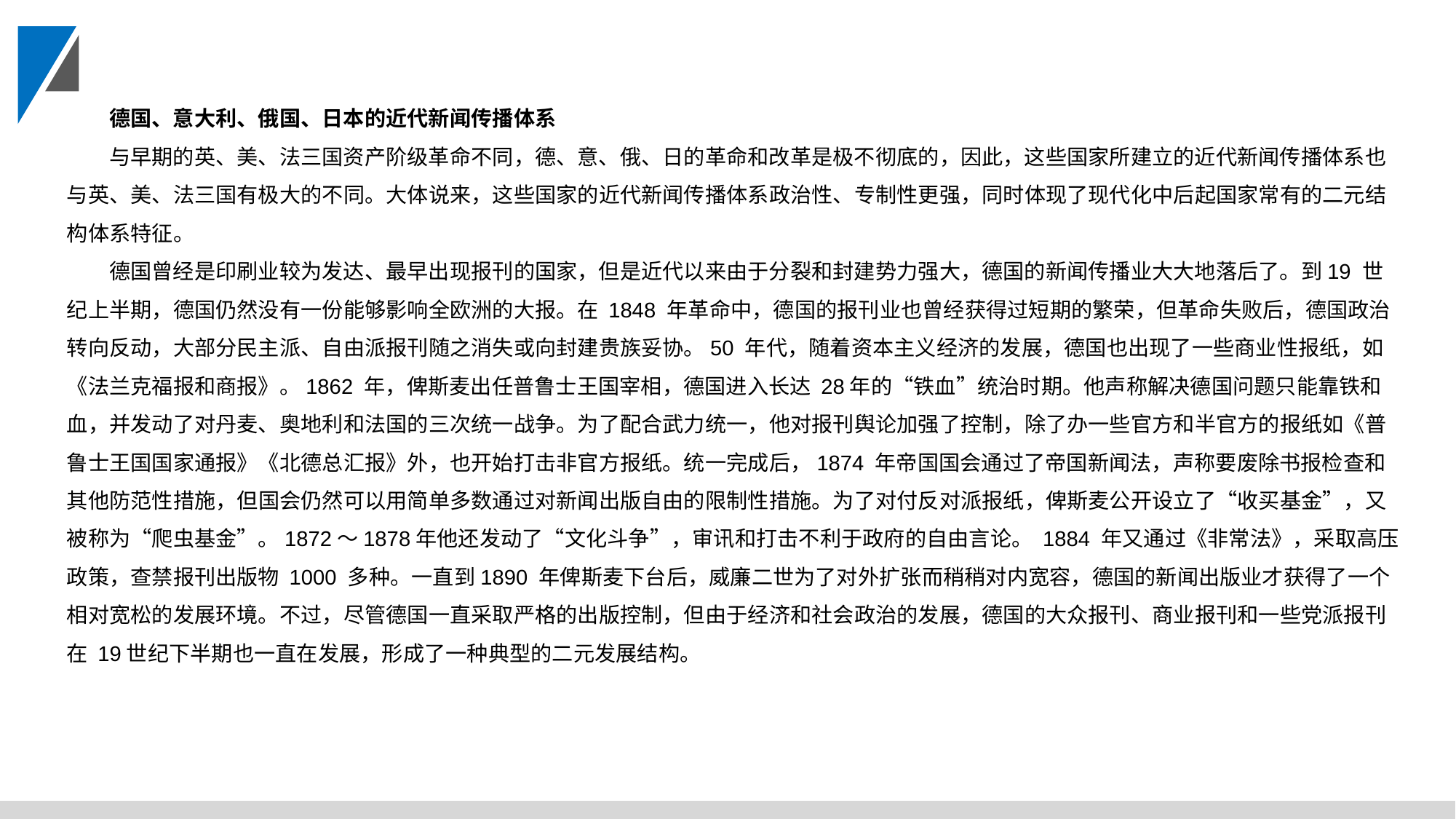

德国、意大利、俄国、日本的近代新闻传播体系
与早期的英、美、法三国资产阶级革命不同，德、意、俄、日的革命和改革是极不彻底的，因此，这些国家所建立的近代新闻传播体系也与英、美、法三国有极大的不同。大体说来，这些国家的近代新闻传播体系政治性、专制性更强，同时体现了现代化中后起国家常有的二元结构体系特征。
德国曾经是印刷业较为发达、最早出现报刊的国家，但是近代以来由于分裂和封建势力强大，德国的新闻传播业大大地落后了。到19 世纪上半期，德国仍然没有一份能够影响全欧洲的大报。在 1848 年革命中，德国的报刊业也曾经获得过短期的繁荣，但革命失败后，德国政治转向反动，大部分民主派、自由派报刊随之消失或向封建贵族妥协。50 年代，随着资本主义经济的发展，德国也出现了一些商业性报纸，如《法兰克福报和商报》。1862 年，俾斯麦出任普鲁士王国宰相，德国进入长达 28年的“铁血”统治时期。他声称解决德国问题只能靠铁和血，并发动了对丹麦、奥地利和法国的三次统一战争。为了配合武力统一，他对报刊舆论加强了控制，除了办一些官方和半官方的报纸如《普鲁士王国国家通报》《北德总汇报》外，也开始打击非官方报纸。统一完成后，1874 年帝国国会通过了帝国新闻法，声称要废除书报检查和其他防范性措施，但国会仍然可以用简单多数通过对新闻出版自由的限制性措施。为了对付反对派报纸，俾斯麦公开设立了“收买基金”，又被称为“爬虫基金”。1872～1878年他还发动了“文化斗争”，审讯和打击不利于政府的自由言论。 1884 年又通过《非常法》，采取高压政策，查禁报刊出版物 1000 多种。一直到1890 年俾斯麦下台后，威廉二世为了对外扩张而稍稍对内宽容，德国的新闻出版业才获得了一个相对宽松的发展环境。不过，尽管德国一直采取严格的出版控制，但由于经济和社会政治的发展，德国的大众报刊、商业报刊和一些党派报刊在 19世纪下半期也一直在发展，形成了一种典型的二元发展结构。